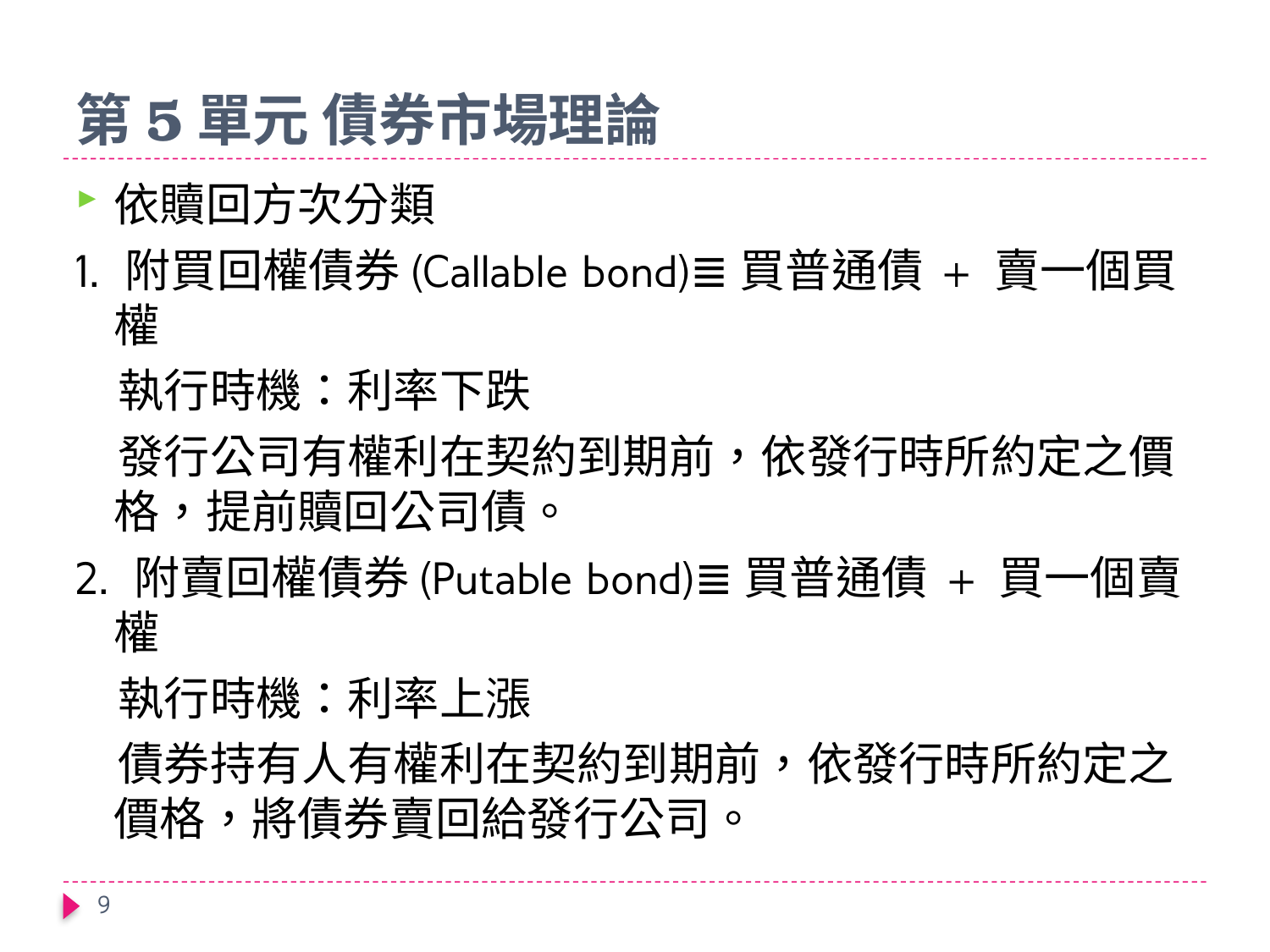

# 第5單元 債券市場理論
依贖回方次分類
1. 附買回權債券(Callable bond)≣買普通債 + 賣一個買權
   執行時機：利率下跌
   發行公司有權利在契約到期前，依發行時所約定之價格，提前贖回公司債。
2. 附賣回權債券(Putable bond)≣買普通債 + 買一個賣權
   執行時機：利率上漲
   債券持有人有權利在契約到期前，依發行時所約定之價格，將債券賣回給發行公司。

9